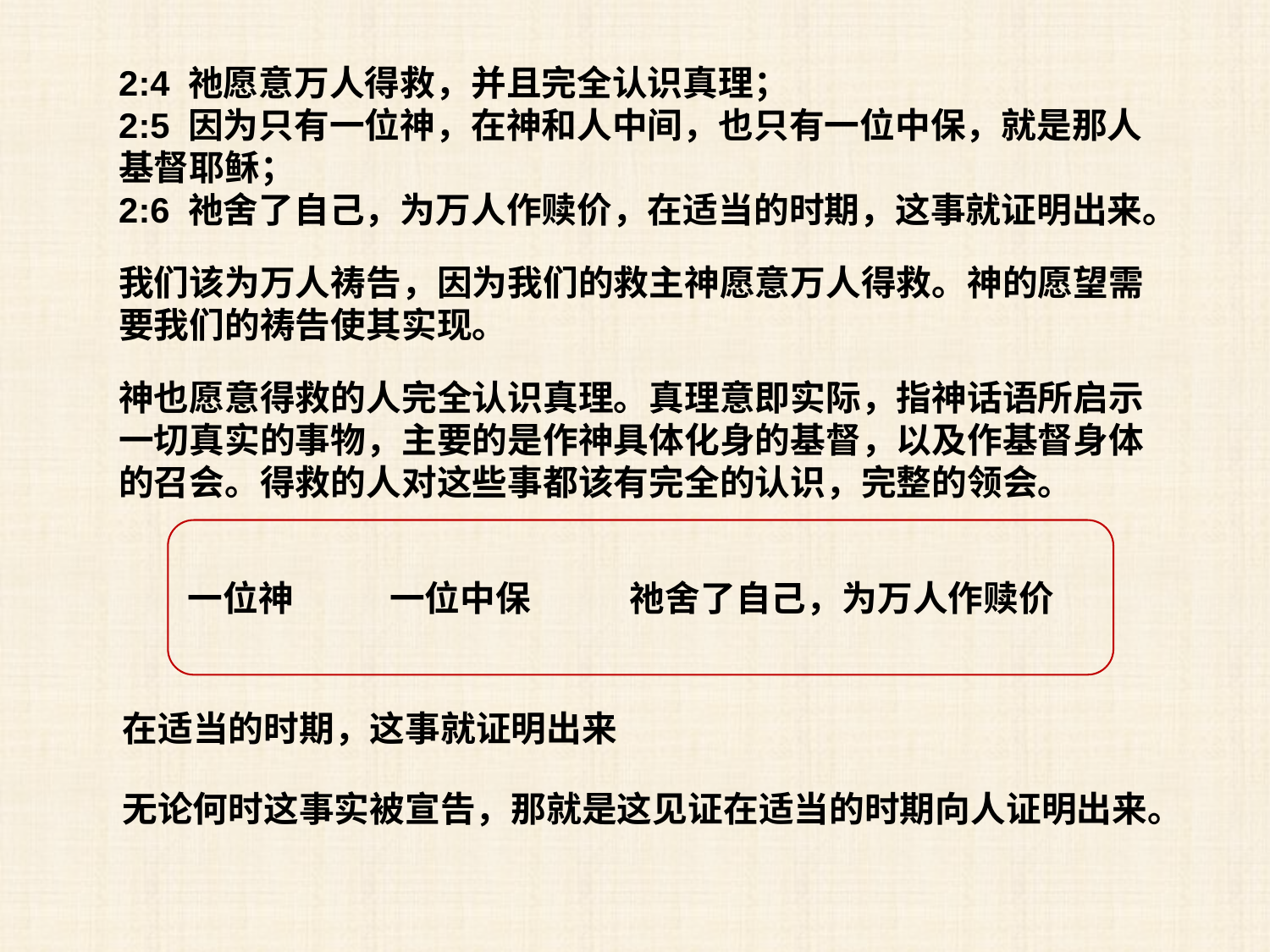

2:4 祂愿意万人得救，并且完全认识真理；
2:5 因为只有一位神，在神和人中间，也只有一位中保，就是那人基督耶稣；
2:6 祂舍了自己，为万人作赎价，在适当的时期，这事就证明出来。
我们该为万人祷告，因为我们的救主神愿意万人得救。神的愿望需要我们的祷告使其实现。
神也愿意得救的人完全认识真理。真理意即实际，指神话语所启示一切真实的事物，主要的是作神具体化身的基督，以及作基督身体的召会。得救的人对这些事都该有完全的认识，完整的领会。

一位神
一位中保
祂舍了自己，为万人作赎价
在适当的时期，这事就证明出来
无论何时这事实被宣告，那就是这见证在适当的时期向人证明出来。